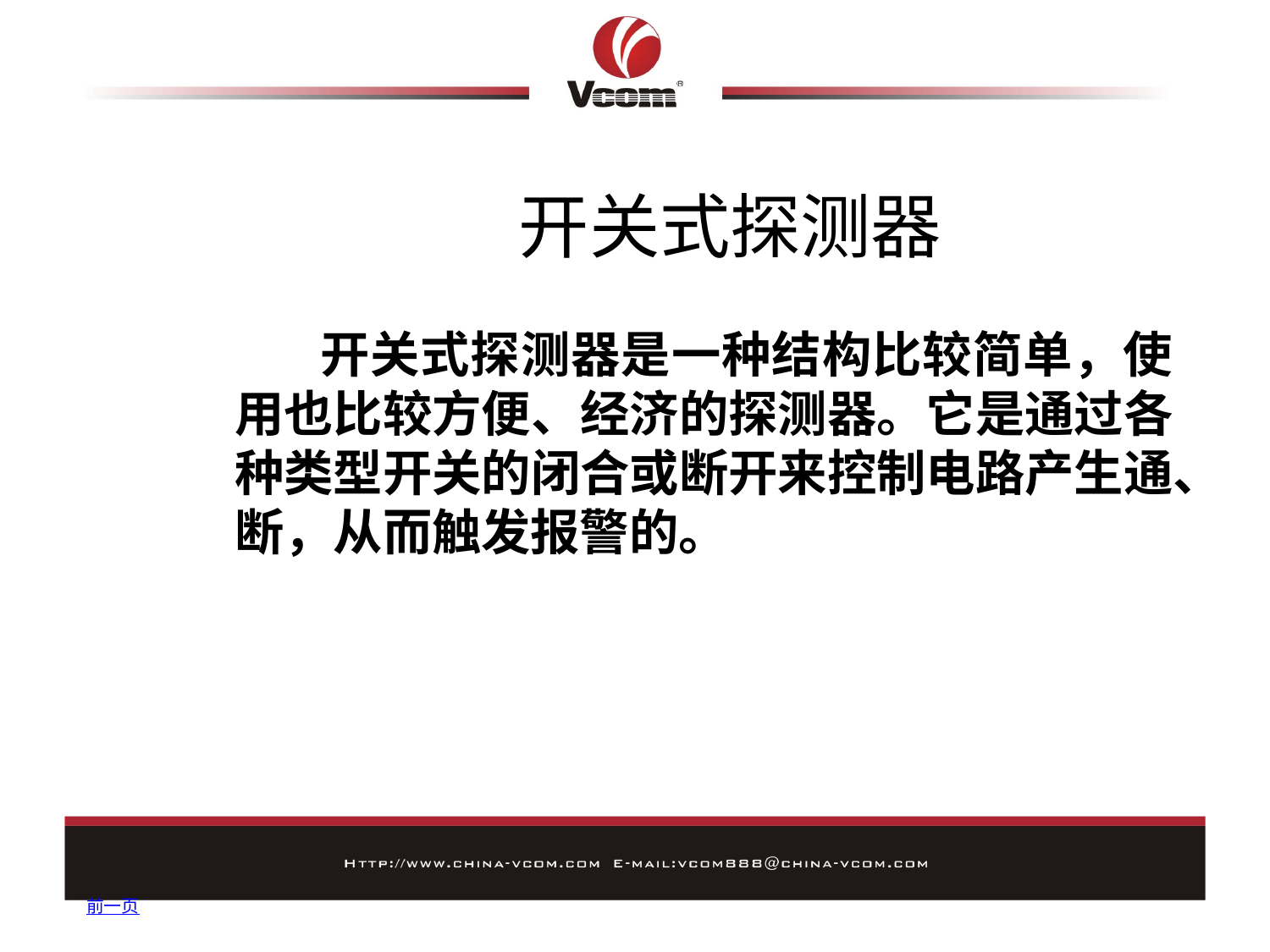

开关式探测器
      开关式探测器是一种结构比较简单，使用也比较方便、经济的探测器。它是通过各种类型开关的闭合或断开来控制电路产生通、断，从而触发报警的。
前一页